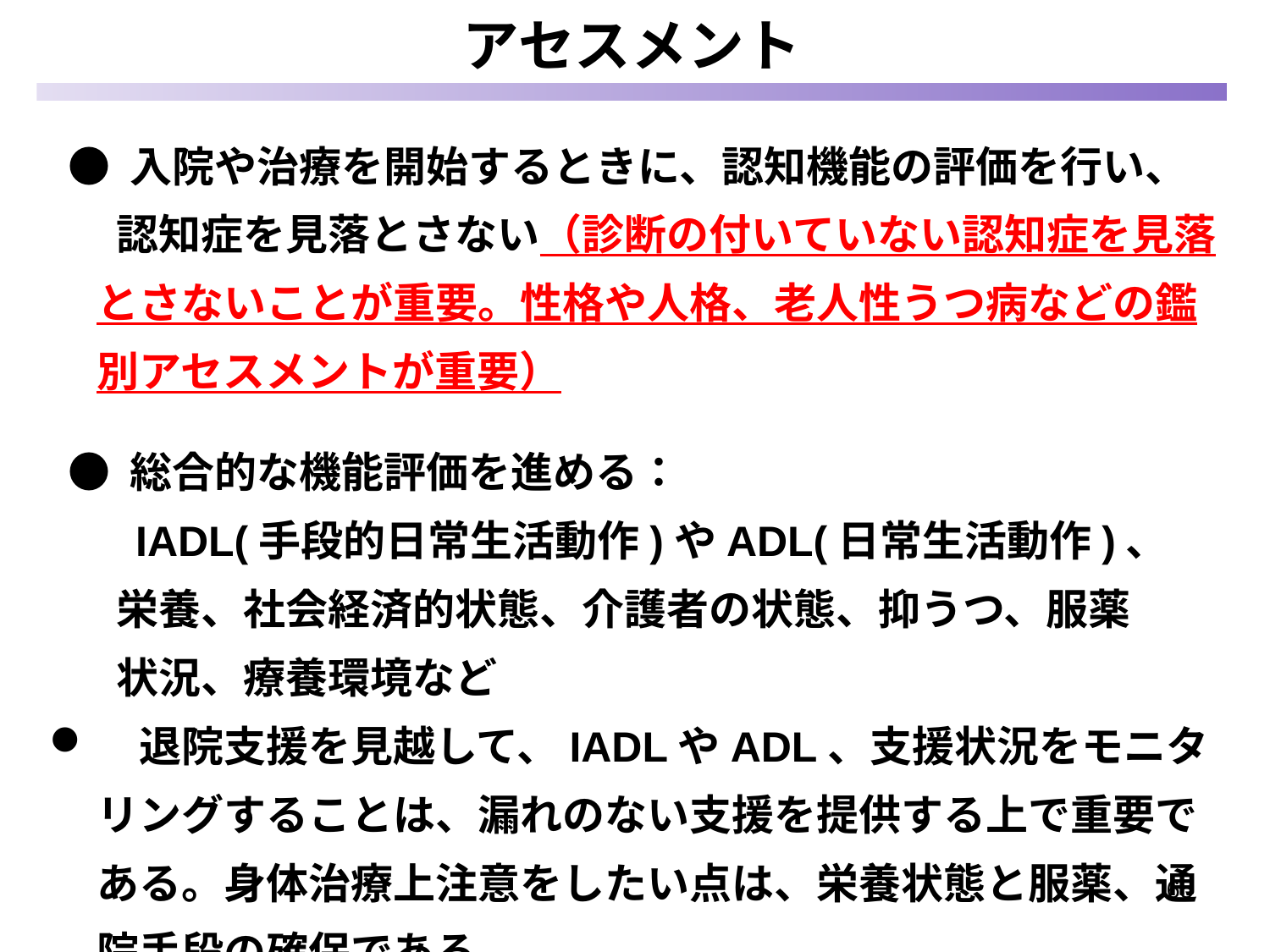

アセスメント

  ● 入院や治療を開始するときに、認知機能の評価を行い、
      認知症を見落とさない（診断の付いていない認知症を見落とさないことが重要。性格や人格、老人性うつ病などの鑑別アセスメントが重要）
  ● 総合的な機能評価を進める：
   IADL(手段的日常生活動作)やADL(日常生活動作)、
      栄養、社会経済的状態、介護者の状態、抑うつ、服薬
      状況、療養環境など
　退院支援を見越して、IADLやADL、支援状況をモニタリングすることは、漏れのない支援を提供する上で重要である。身体治療上注意をしたい点は、栄養状態と服薬、通院手段の確保である。
65